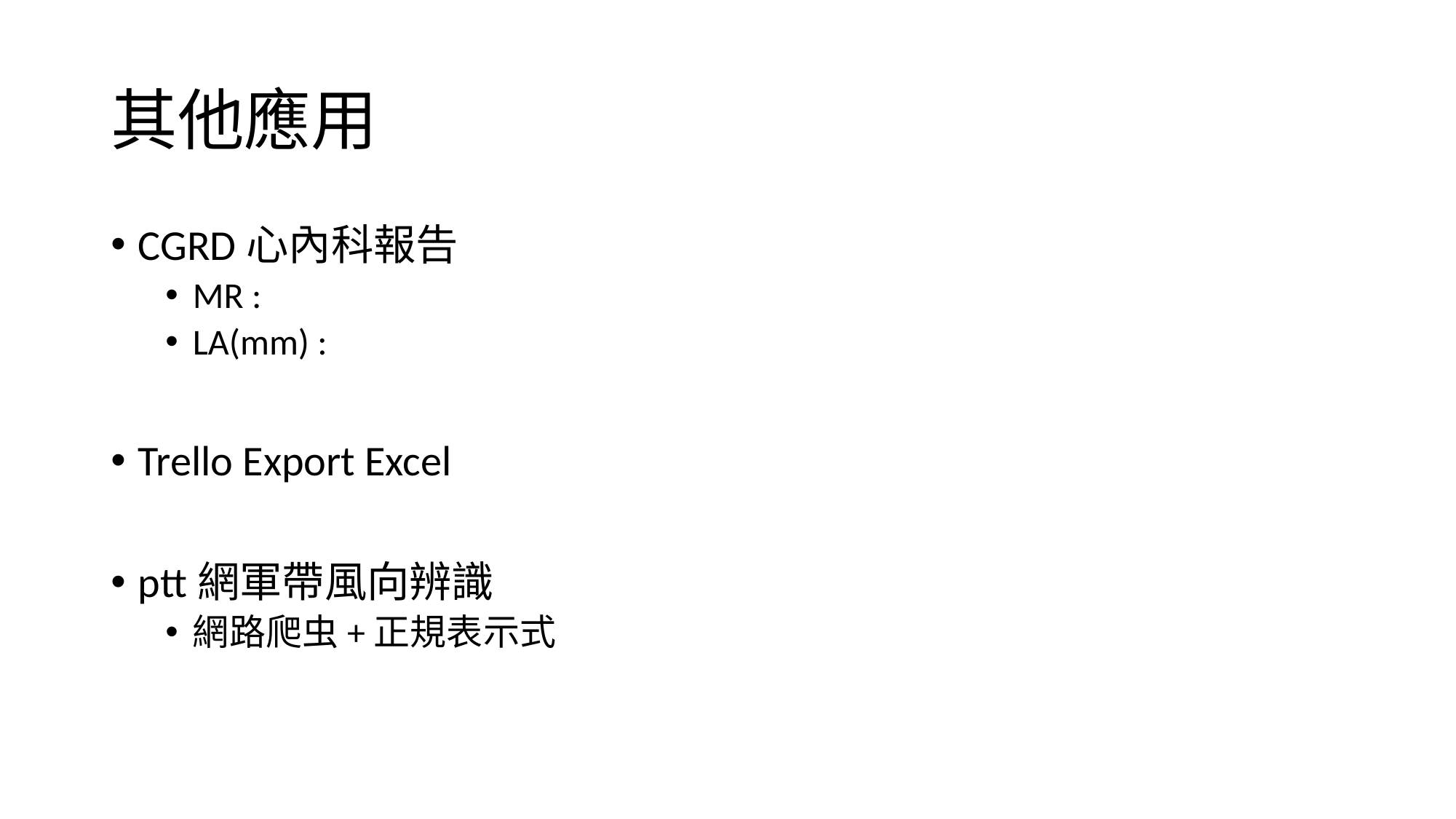

# 其他應用
CGRD心內科報告
MR :
LA(mm) :

Trello Export Excel

ptt網軍帶風向辨識
網路爬虫+正規表示式